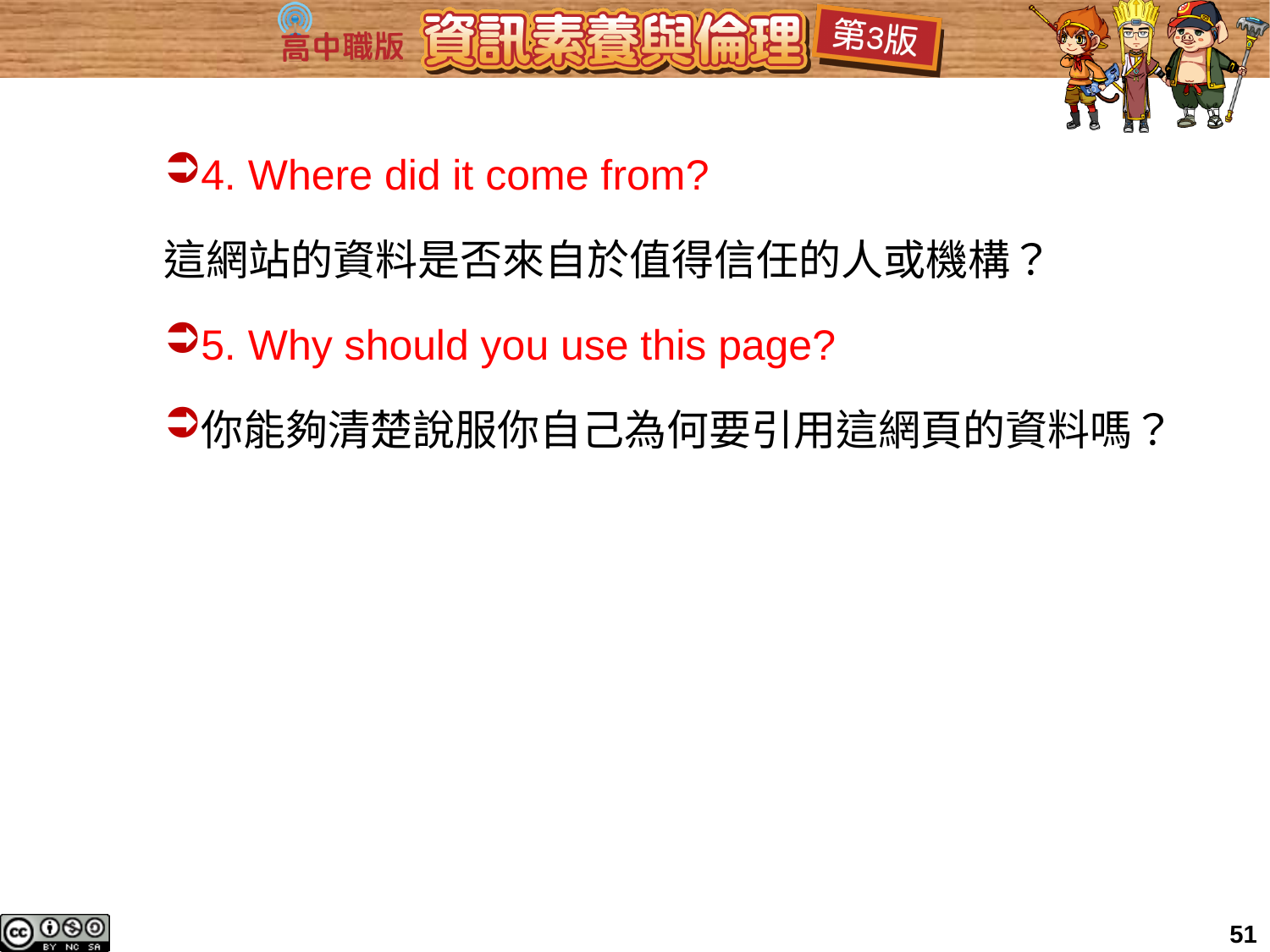

4. Where did it come from?
這網站的資料是否來自於值得信任的人或機構？
5. Why should you use this page?
你能夠清楚說服你自己為何要引用這網頁的資料嗎？
51